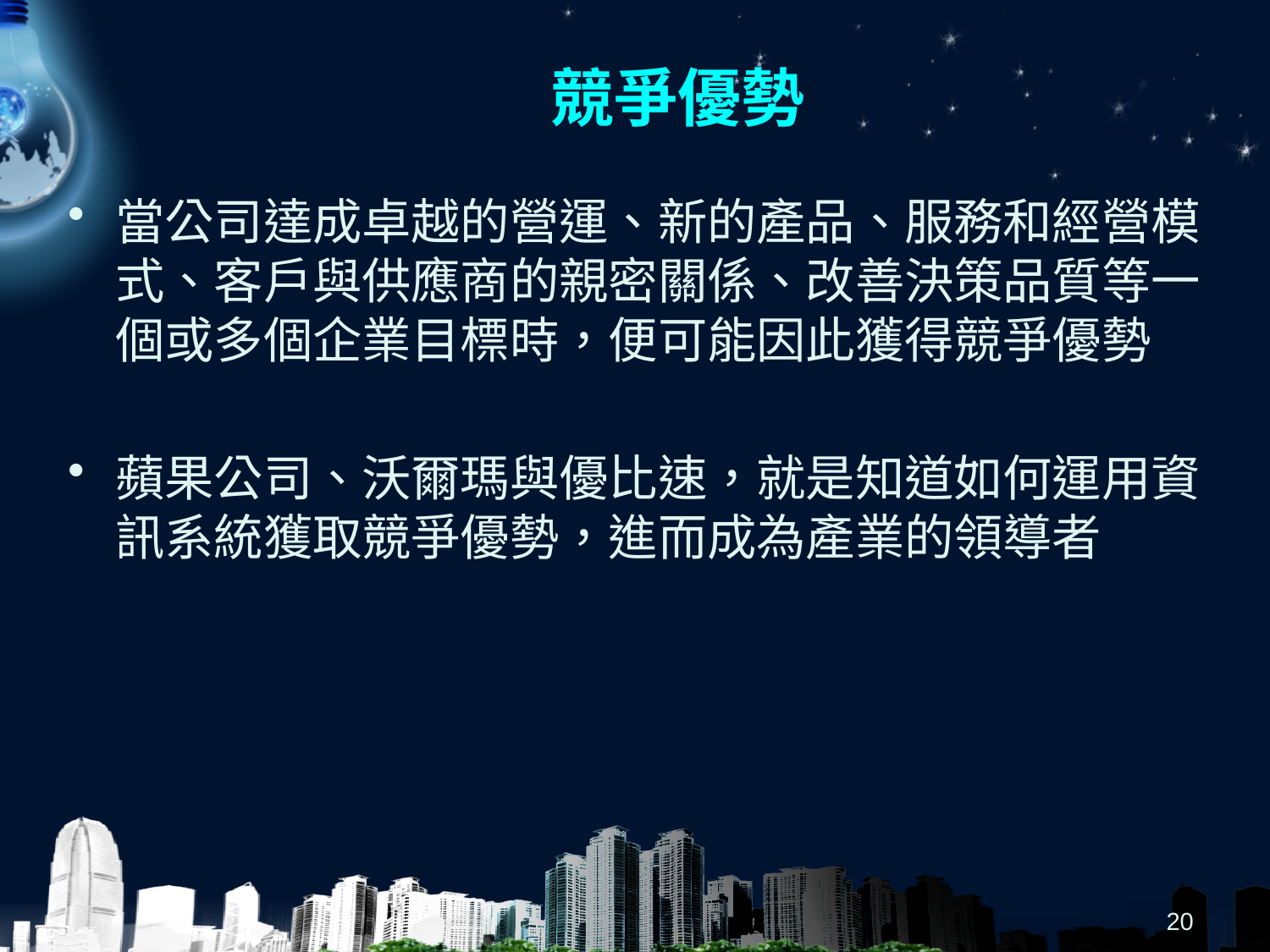

# 競爭優勢
當公司達成卓越的營運、新的產品、服務和經營模式、客戶與供應商的親密關係、改善決策品質等一個或多個企業目標時，便可能因此獲得競爭優勢

蘋果公司、沃爾瑪與優比速，就是知道如何運用資訊系統獲取競爭優勢，進而成為產業的領導者
20